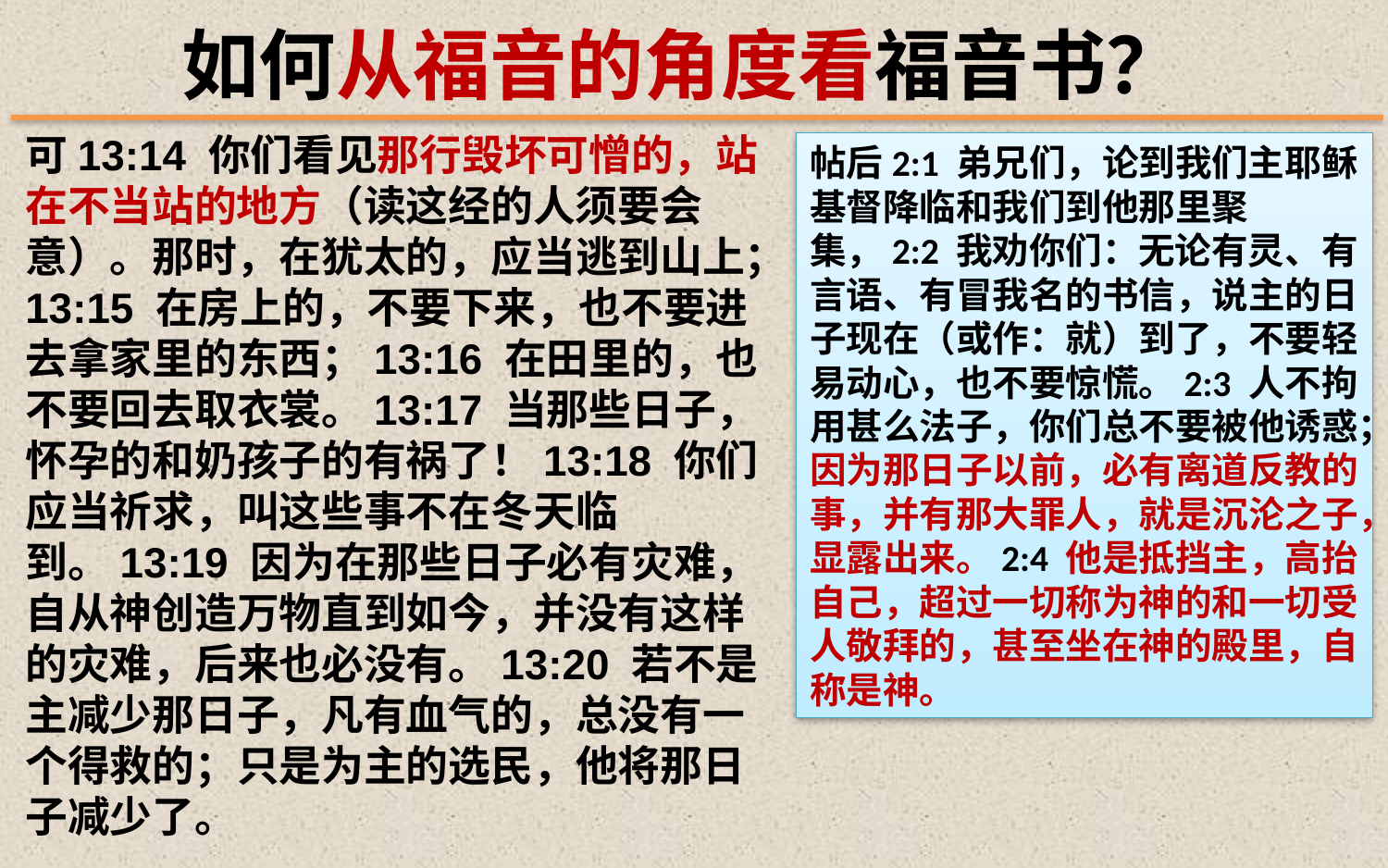

如何从福音的角度看福音书？
可13:14 你们看见那行毁坏可憎的，站在不当站的地方（读这经的人须要会意）。那时，在犹太的，应当逃到山上；13:15 在房上的，不要下来，也不要进去拿家里的东西；13:16 在田里的，也不要回去取衣裳。13:17 当那些日子，怀孕的和奶孩子的有祸了！13:18 你们应当祈求，叫这些事不在冬天临到。13:19 因为在那些日子必有灾难，自从神创造万物直到如今，并没有这样的灾难，后来也必没有。13:20 若不是主减少那日子，凡有血气的，总没有一个得救的；只是为主的选民，他将那日子减少了。
帖后2:1 弟兄们，论到我们主耶稣基督降临和我们到他那里聚集，2:2 我劝你们：无论有灵、有言语、有冒我名的书信，说主的日子现在（或作：就）到了，不要轻易动心，也不要惊慌。2:3 人不拘用甚么法子，你们总不要被他诱惑；因为那日子以前，必有离道反教的事，并有那大罪人，就是沉沦之子，显露出来。2:4 他是抵挡主，高抬自己，超过一切称为神的和一切受人敬拜的，甚至坐在神的殿里，自称是神。